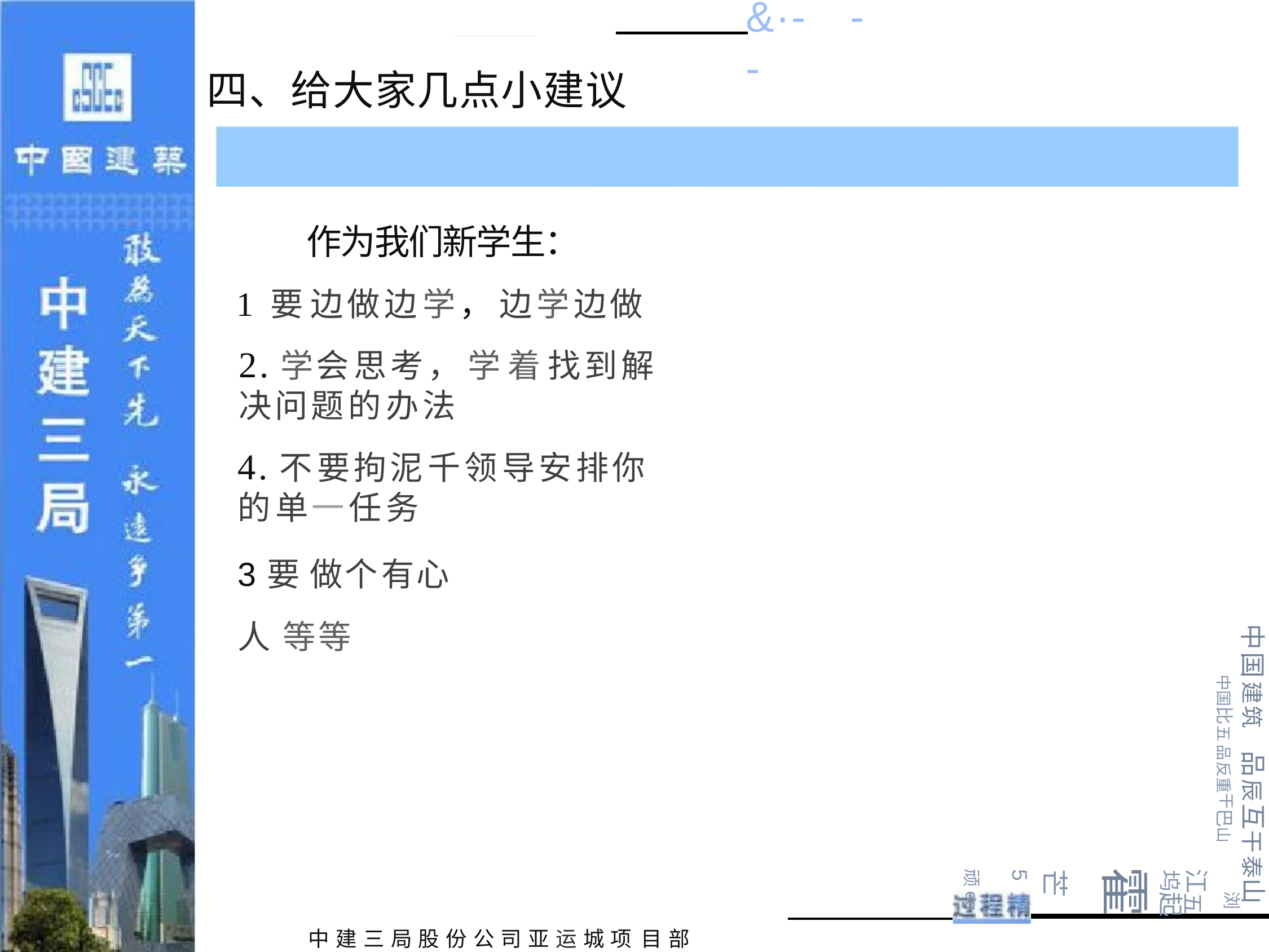

# &·-	- -

四、给大家几点小建议

作为我们新学生：
1 要 边做边学， 边学边做
2.学会思考， 学 着 找到解决问题的办法
4.不要拘泥千领导安排你的单一任务
3要做个有心人 等等

中国建筑
中国比五 品反重干巴山
品辰互干泰山
浏
江五
坞起
霍
芒5
顽og

中 建 三 局 股 份 公 司 亚 运 城 项 目部